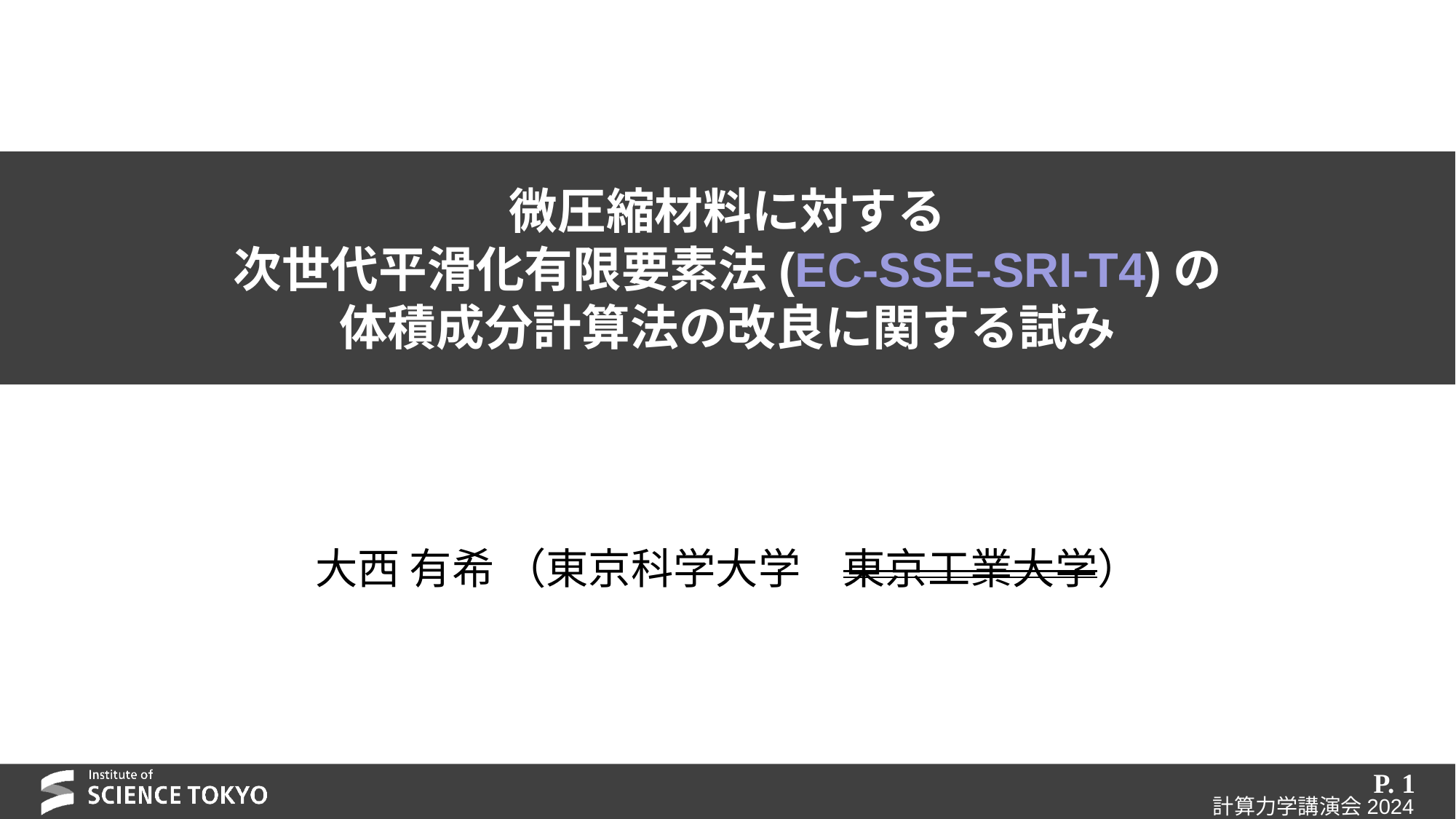

# 微圧縮材料に対する 次世代平滑化有限要素法(EC-SSE-SRI-T4)の 体積成分計算法の改良に関する試み
大西 有希 （東京科学大学　東京工業大学）
P. 1